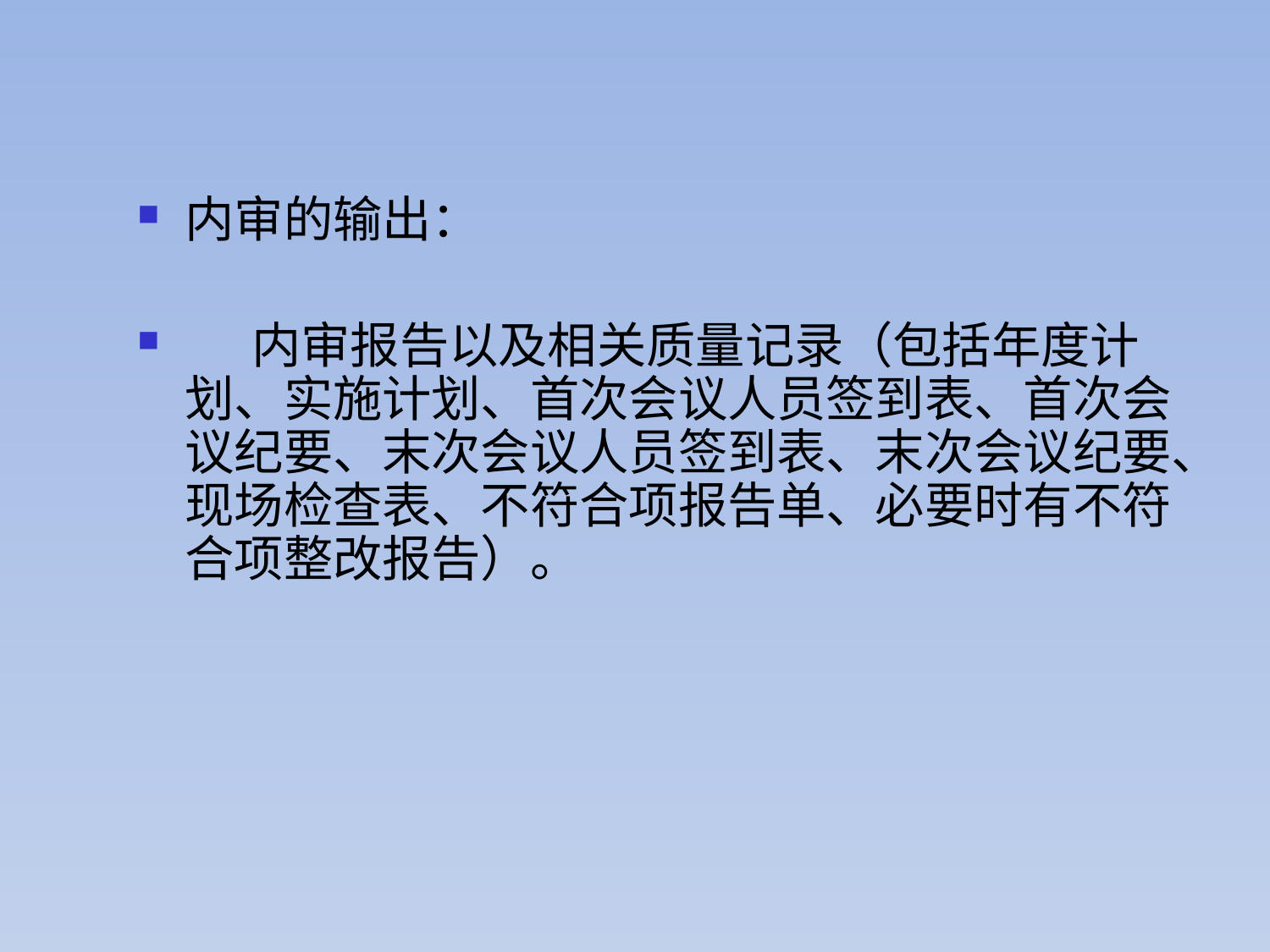

内审的输出：

     内审报告以及相关质量记录（包括年度计划、实施计划、首次会议人员签到表、首次会议纪要、末次会议人员签到表、末次会议纪要、现场检查表、不符合项报告单、必要时有不符合项整改报告）。